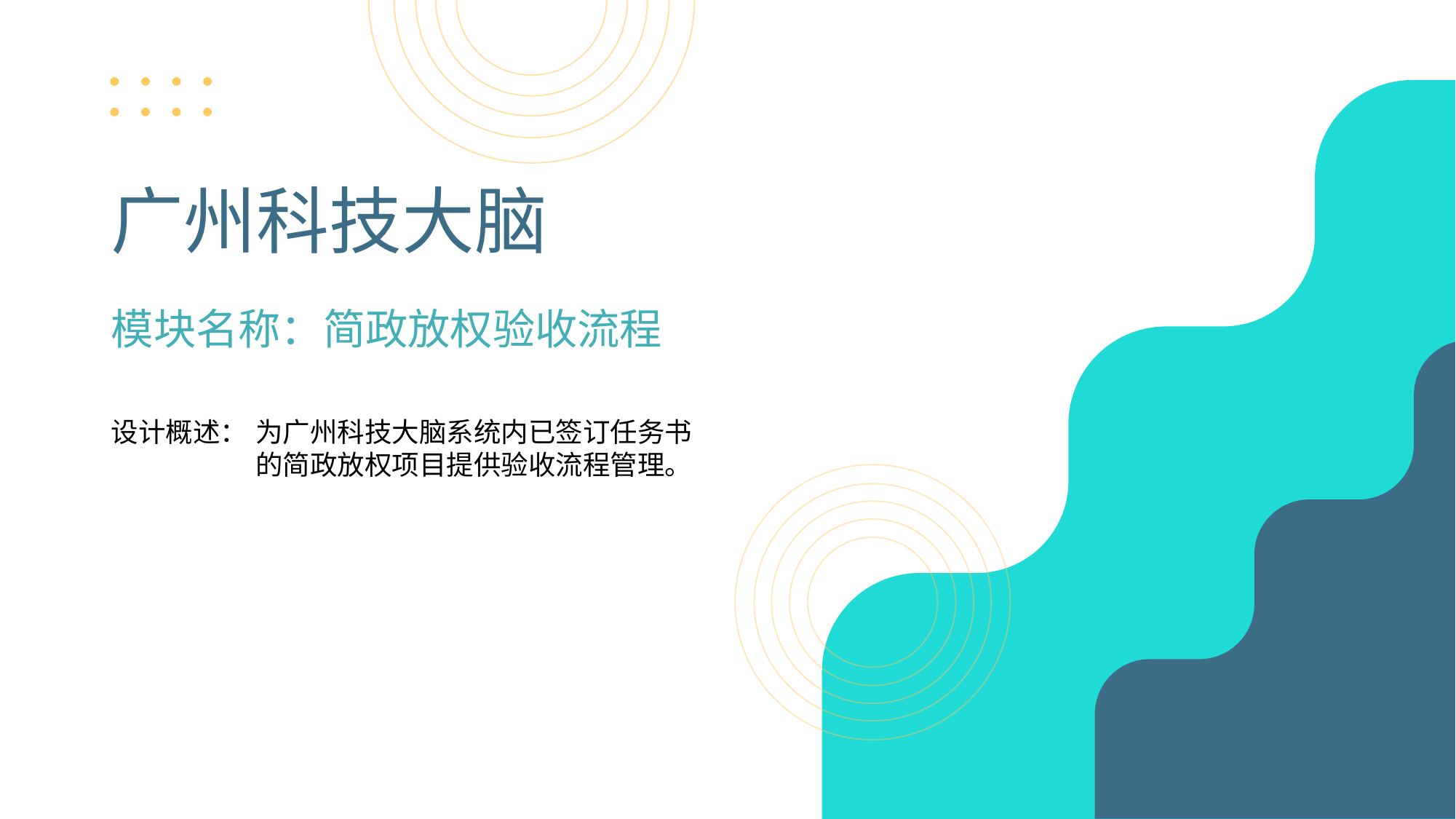

广州科技大脑
模块名称：简政放权验收流程
设计概述：
为广州科技大脑系统内已签订任务书的简政放权项目提供验收流程管理。